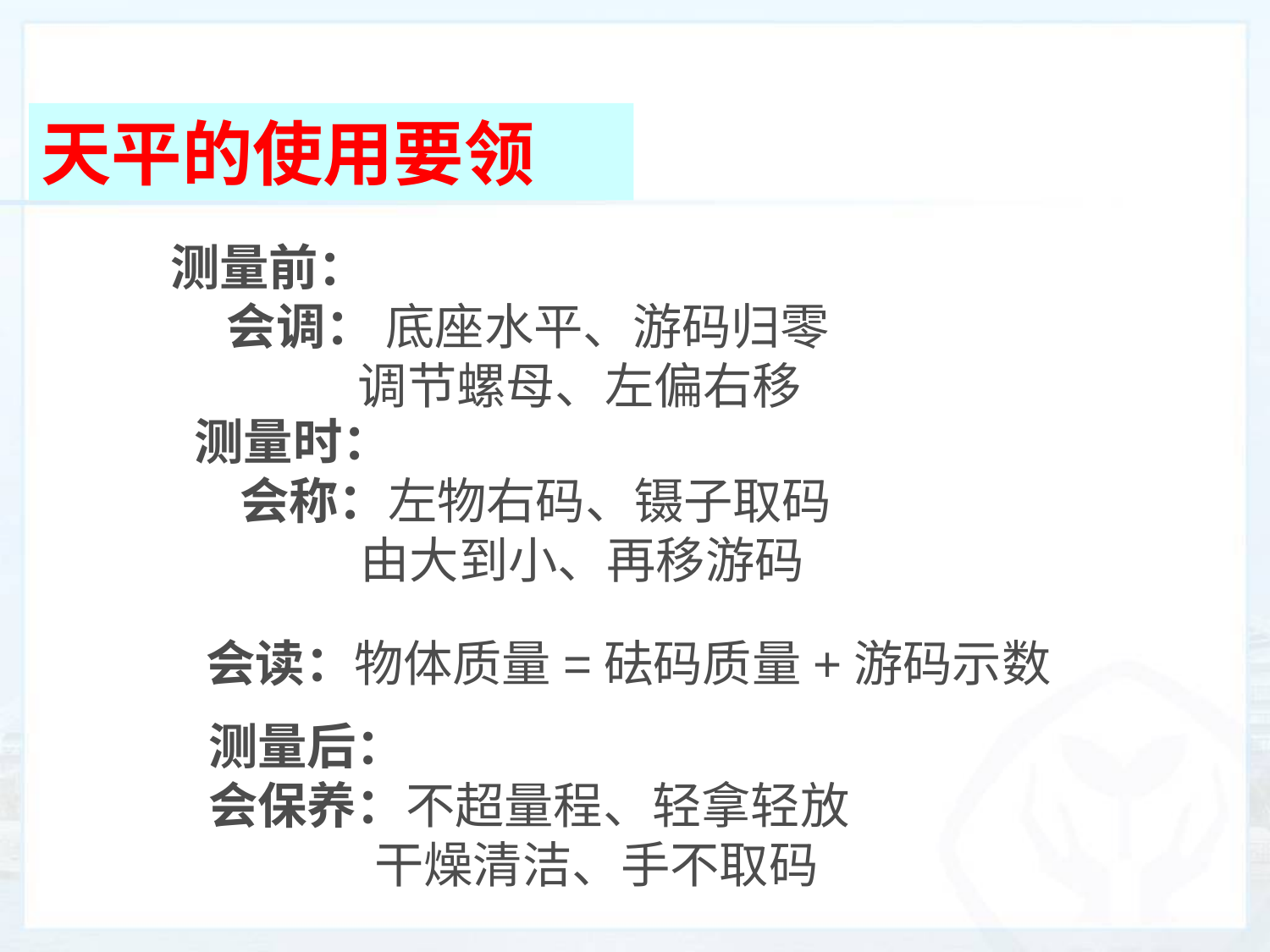

天平的使用要领
测量前：
    会调： 底座水平、游码归零
                调节螺母、左偏右移
测量时：
   会称：左物右码、镊子取码
              由大到小、再移游码
会读：物体质量=砝码质量+游码示数
测量后：
会保养：不超量程、轻拿轻放
              干燥清洁、手不取码